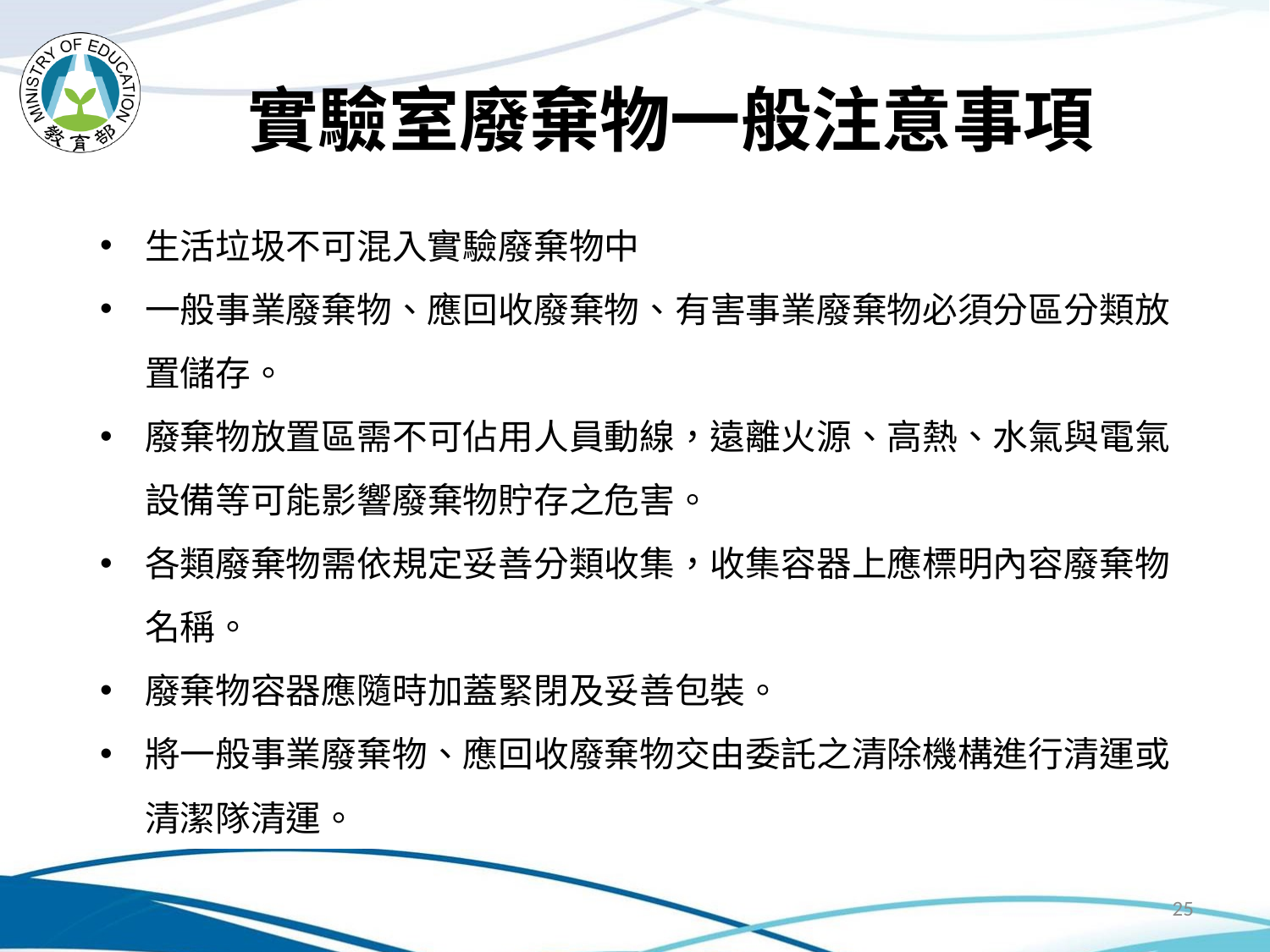

# 實驗室廢棄物一般注意事項
生活垃圾不可混入實驗廢棄物中
一般事業廢棄物、應回收廢棄物、有害事業廢棄物必須分區分類放置儲存。
廢棄物放置區需不可佔用人員動線，遠離火源、高熱、水氣與電氣設備等可能影響廢棄物貯存之危害。
各類廢棄物需依規定妥善分類收集，收集容器上應標明內容廢棄物名稱。
廢棄物容器應隨時加蓋緊閉及妥善包裝。
將一般事業廢棄物、應回收廢棄物交由委託之清除機構進行清運或清潔隊清運。

25